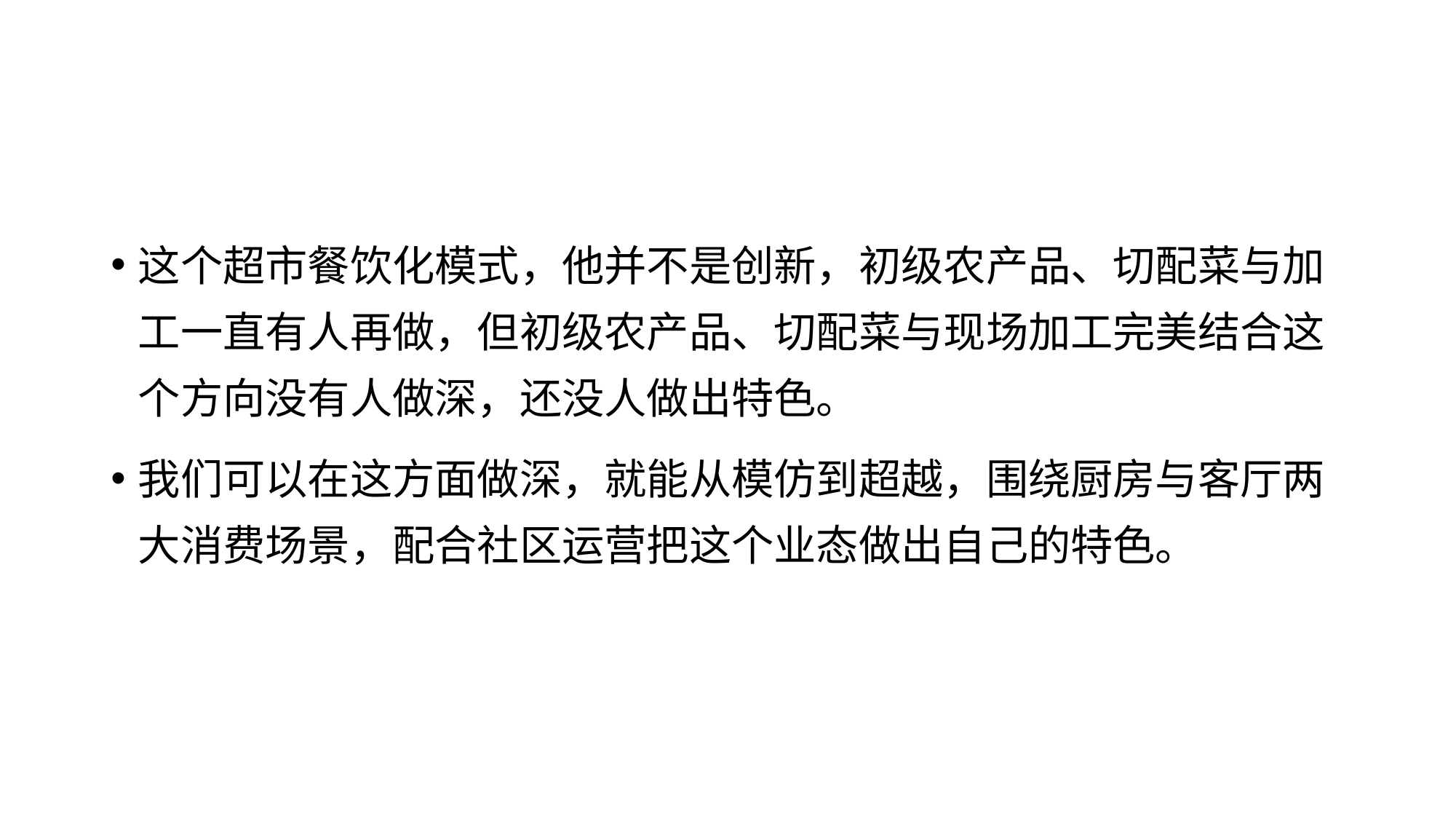

这个超市餐饮化模式，他并不是创新，初级农产品、切配菜与加工一直有人再做，但初级农产品、切配菜与现场加工完美结合这个方向没有人做深，还没人做出特色。
我们可以在这方面做深，就能从模仿到超越，围绕厨房与客厅两大消费场景，配合社区运营把这个业态做出自己的特色。